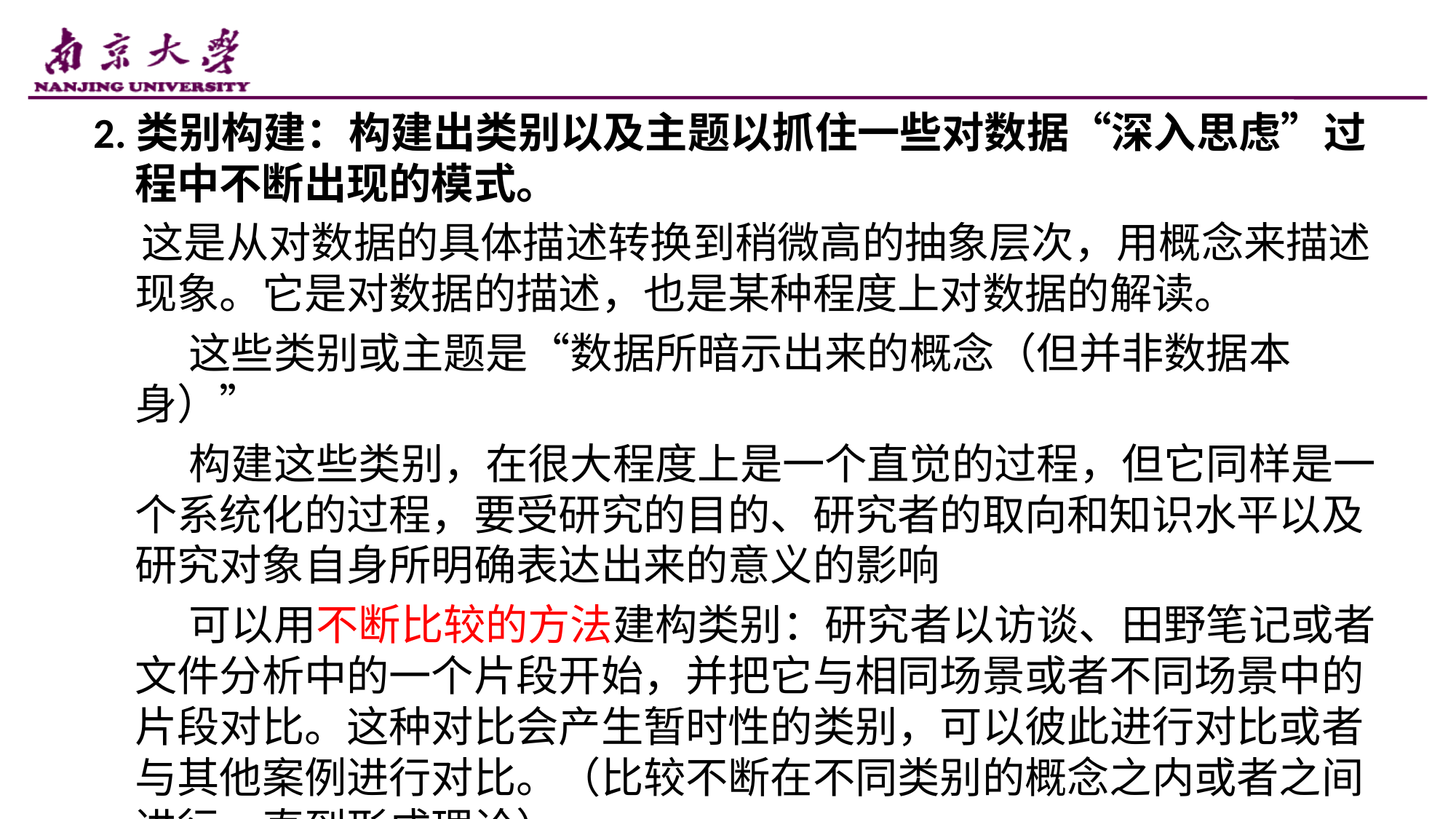

2.类别构建：构建出类别以及主题以抓住一些对数据“深入思虑”过程中不断出现的模式。
    这是从对数据的具体描述转换到稍微高的抽象层次，用概念来描述现象。它是对数据的描述，也是某种程度上对数据的解读。
         这些类别或主题是“数据所暗示出来的概念（但并非数据本身）”
         构建这些类别，在很大程度上是一个直觉的过程，但它同样是一个系统化的过程，要受研究的目的、研究者的取向和知识水平以及研究对象自身所明确表达出来的意义的影响
         可以用不断比较的方法建构类别：研究者以访谈、田野笔记或者文件分析中的一个片段开始，并把它与相同场景或者不同场景中的片段对比。这种对比会产生暂时性的类别，可以彼此进行对比或者与其他案例进行对比。（比较不断在不同类别的概念之内或者之间进行，直到形成理论）